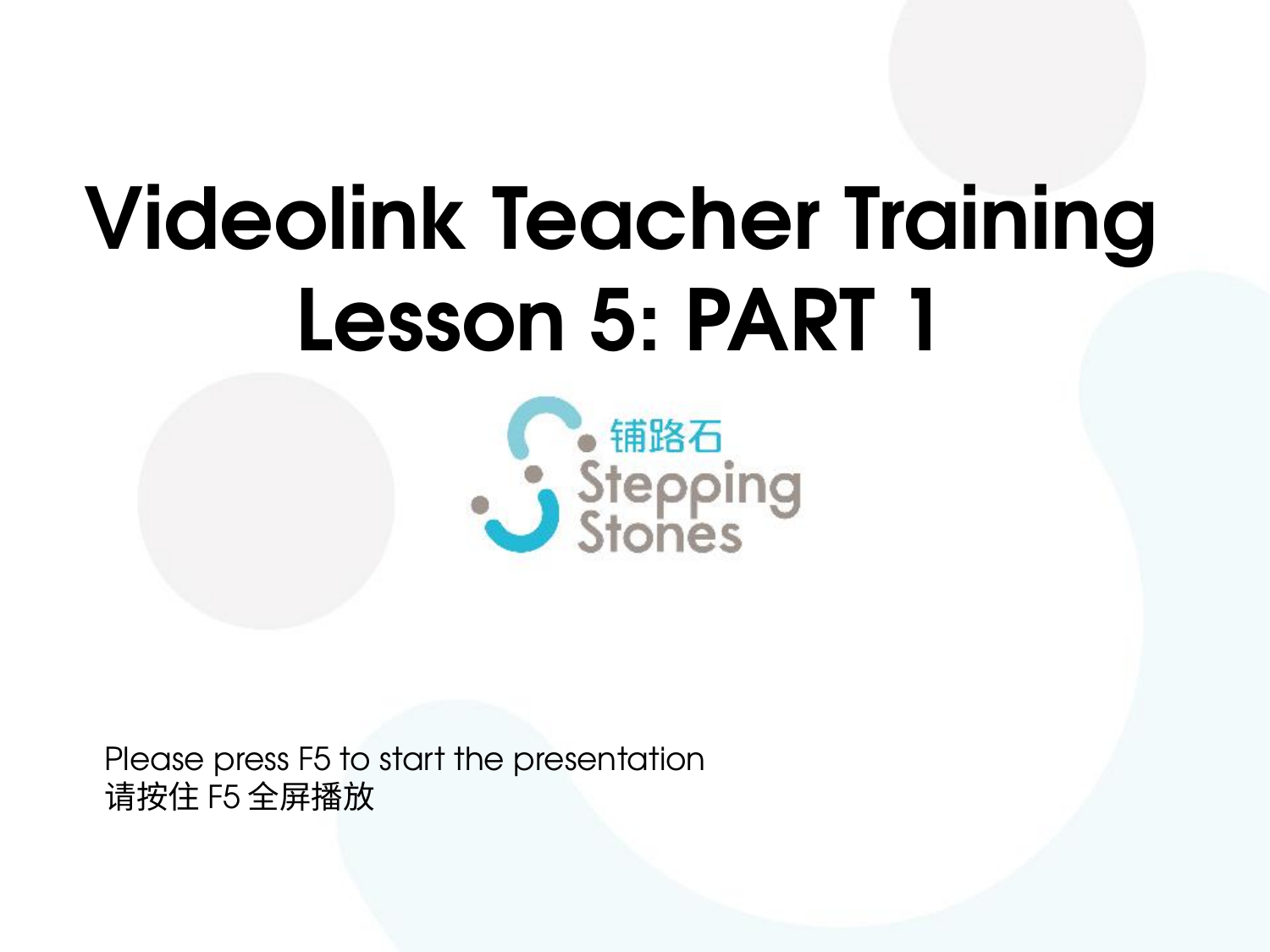

Videolink Teacher Training
Lesson 5: PART 1
Please press F5 to start the presentation
请按住F5全屏播放